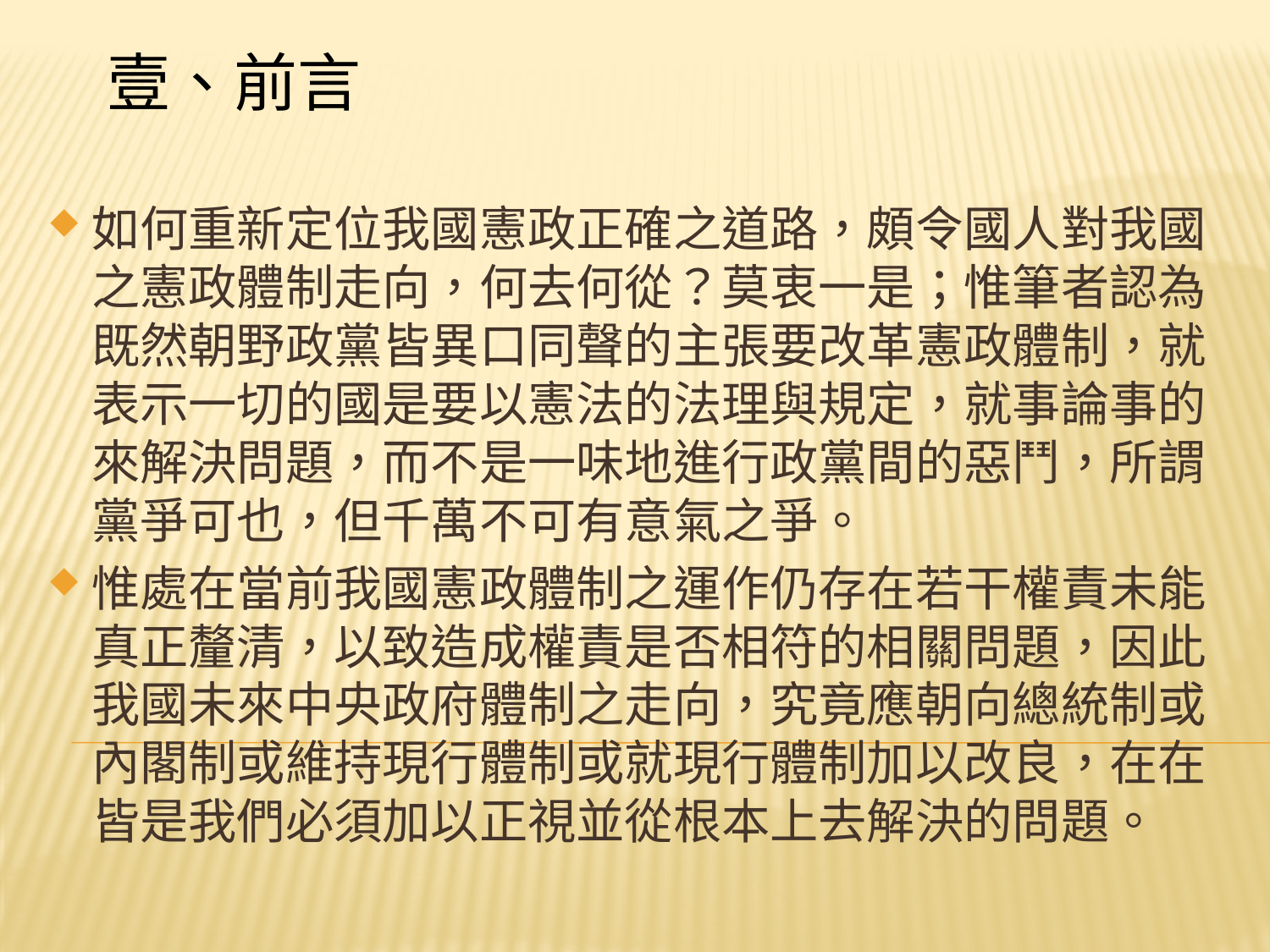

# 壹、前言

如何重新定位我國憲政正確之道路，頗令國人對我國之憲政體制走向，何去何從？莫衷一是；惟筆者認為既然朝野政黨皆異口同聲的主張要改革憲政體制，就表示一切的國是要以憲法的法理與規定，就事論事的來解決問題，而不是一味地進行政黨間的惡鬥，所謂黨爭可也，但千萬不可有意氣之爭。
惟處在當前我國憲政體制之運作仍存在若干權責未能真正釐清，以致造成權責是否相符的相關問題，因此我國未來中央政府體制之走向，究竟應朝向總統制或內閣制或維持現行體制或就現行體制加以改良，在在皆是我們必須加以正視並從根本上去解決的問題。